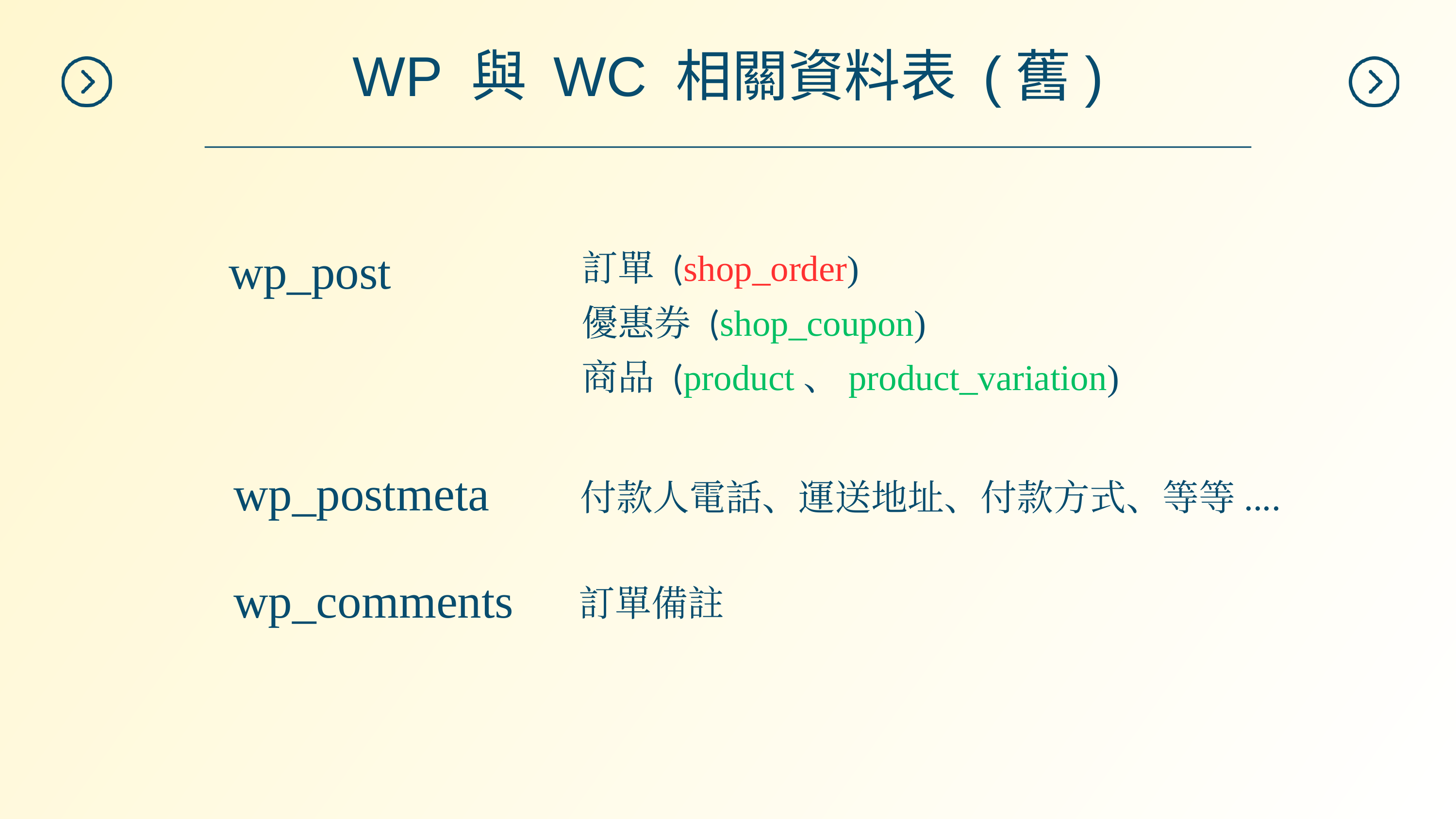

WP 與 WC 相關資料表 (舊)

訂單 (shop_order)
優惠券 (shop_coupon)
商品 (product、product_variation)
wp_post
wp_postmeta
付款人電話、運送地址、付款方式、等等....
wp_comments
訂單備註